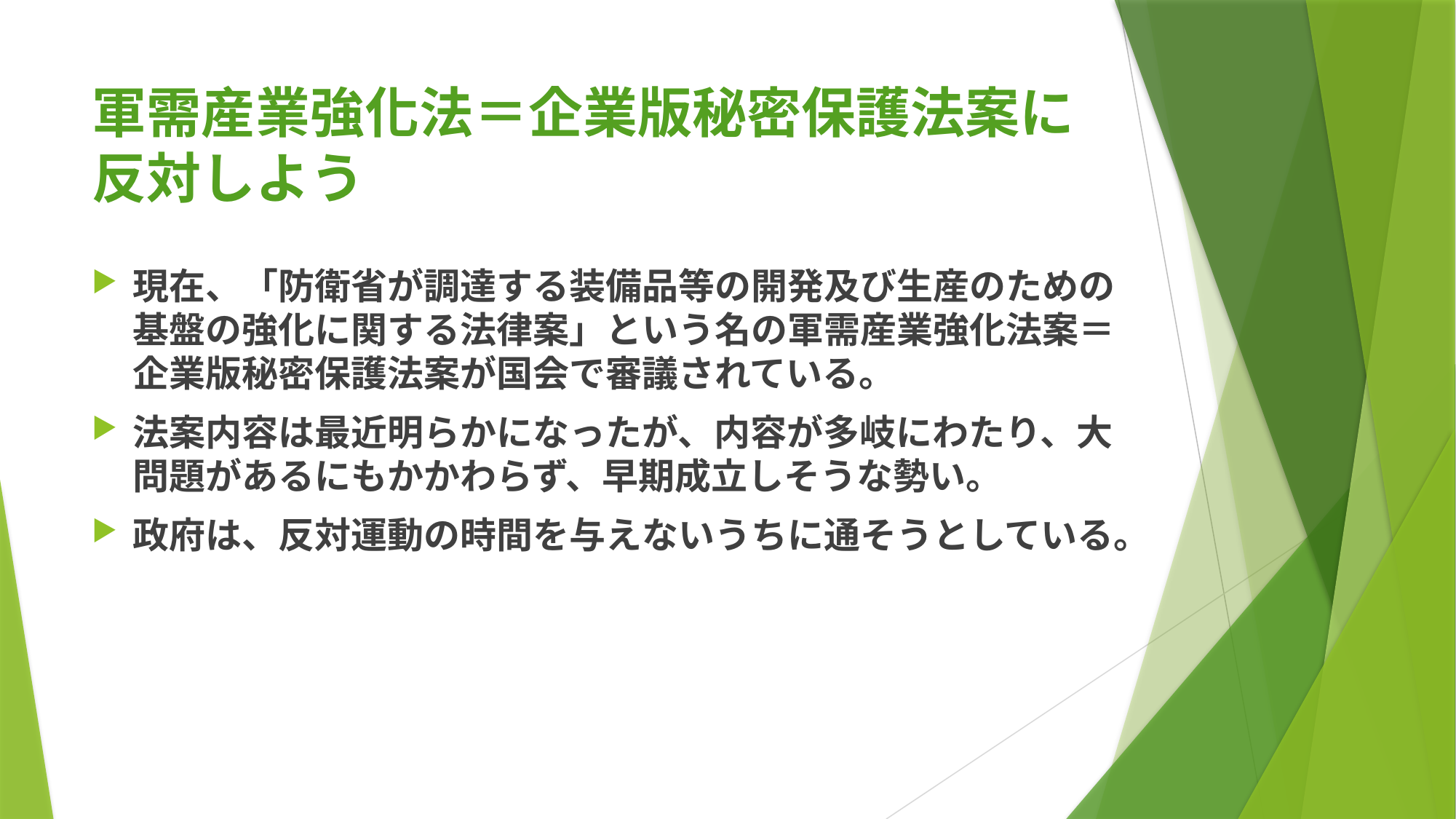

# 軍需産業強化法＝企業版秘密保護法案に反対しよう
現在、「防衛省が調達する装備品等の開発及び生産のための基盤の強化に関する法律案」という名の軍需産業強化法案＝企業版秘密保護法案が国会で審議されている。
法案内容は最近明らかになったが、内容が多岐にわたり、大問題があるにもかかわらず、早期成立しそうな勢い。
政府は、反対運動の時間を与えないうちに通そうとしている。

16